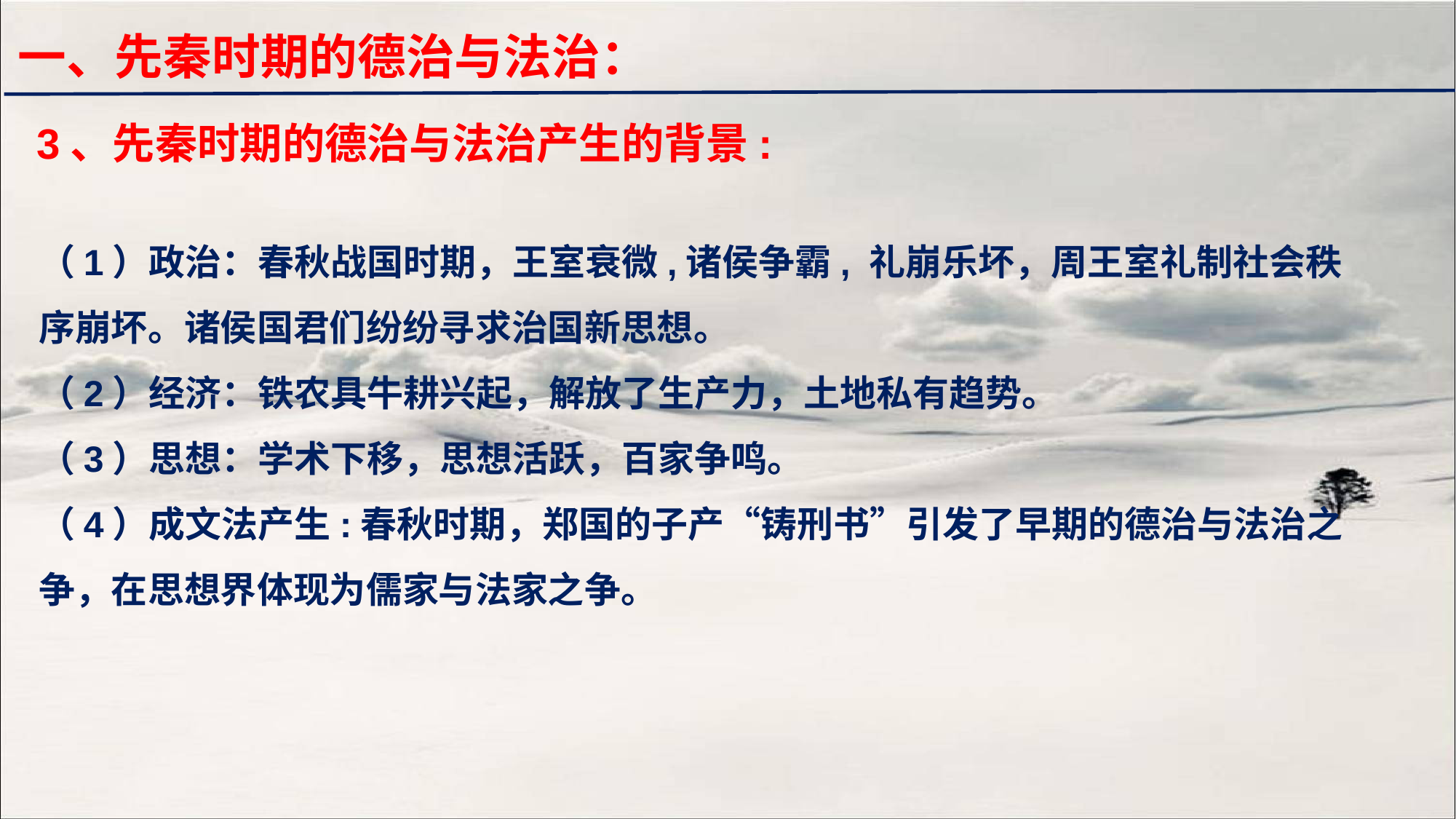

一、先秦时期的德治与法治：
3、先秦时期的德治与法治产生的背景:
（1）政治：春秋战国时期，王室衰微,诸侯争霸, 礼崩乐坏，周王室礼制社会秩序崩坏。诸侯国君们纷纷寻求治国新思想。
（2）经济：铁农具牛耕兴起，解放了生产力，土地私有趋势。
（3）思想：学术下移，思想活跃，百家争鸣。
（4）成文法产生:春秋时期，郑国的子产“铸刑书”引发了早期的德治与法治之争，在思想界体现为儒家与法家之争。